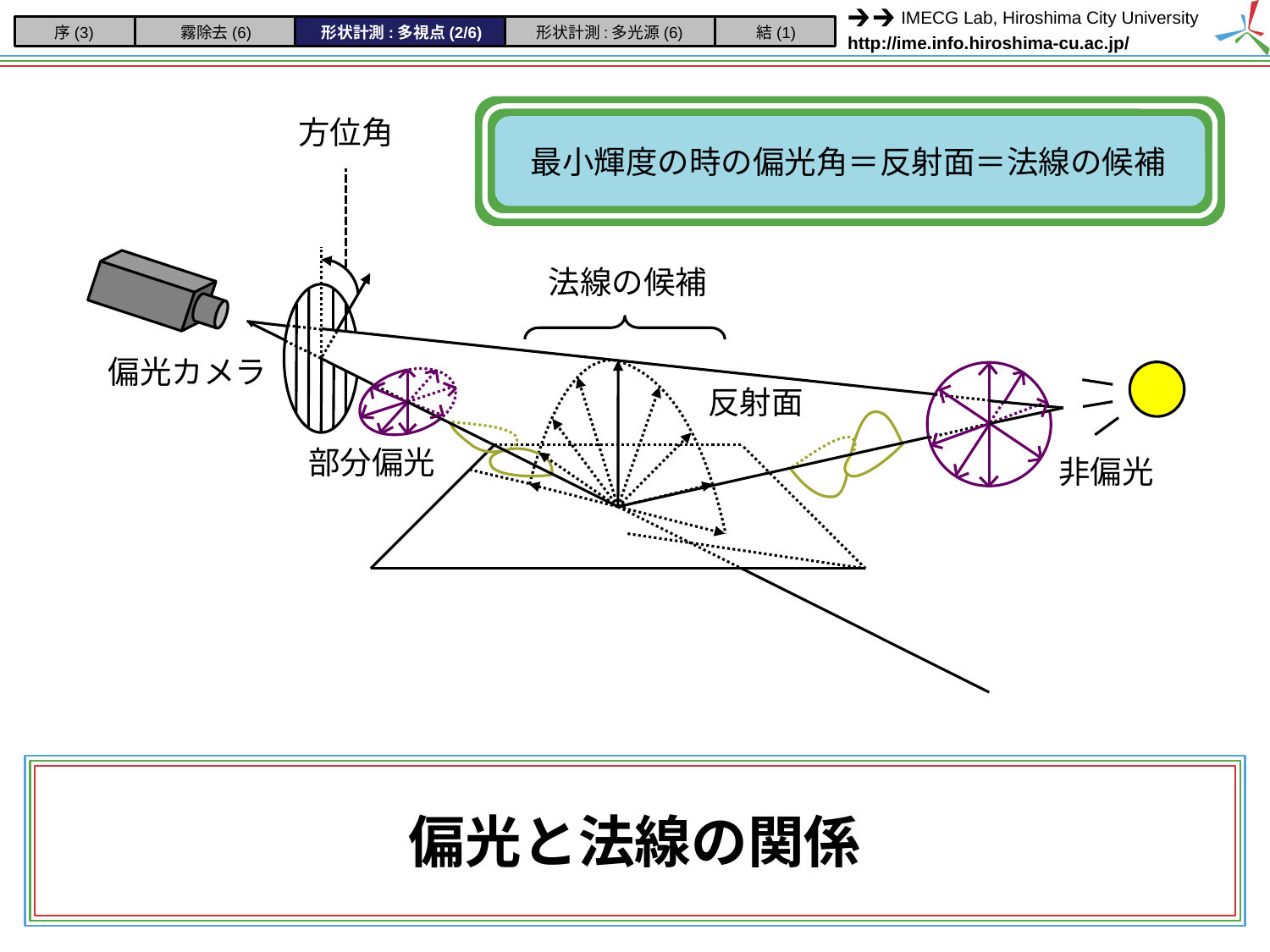

序(3)

霧除去(6)

形状計測:多視点(2/6)

形状計測:多光源(6)

結(1)

方位角

最小輝度の時の偏光角＝反射面＝法線の候補

法線の候補

偏光カメラ

反射面

部分偏光

非偏光

# 偏光と法線の関係